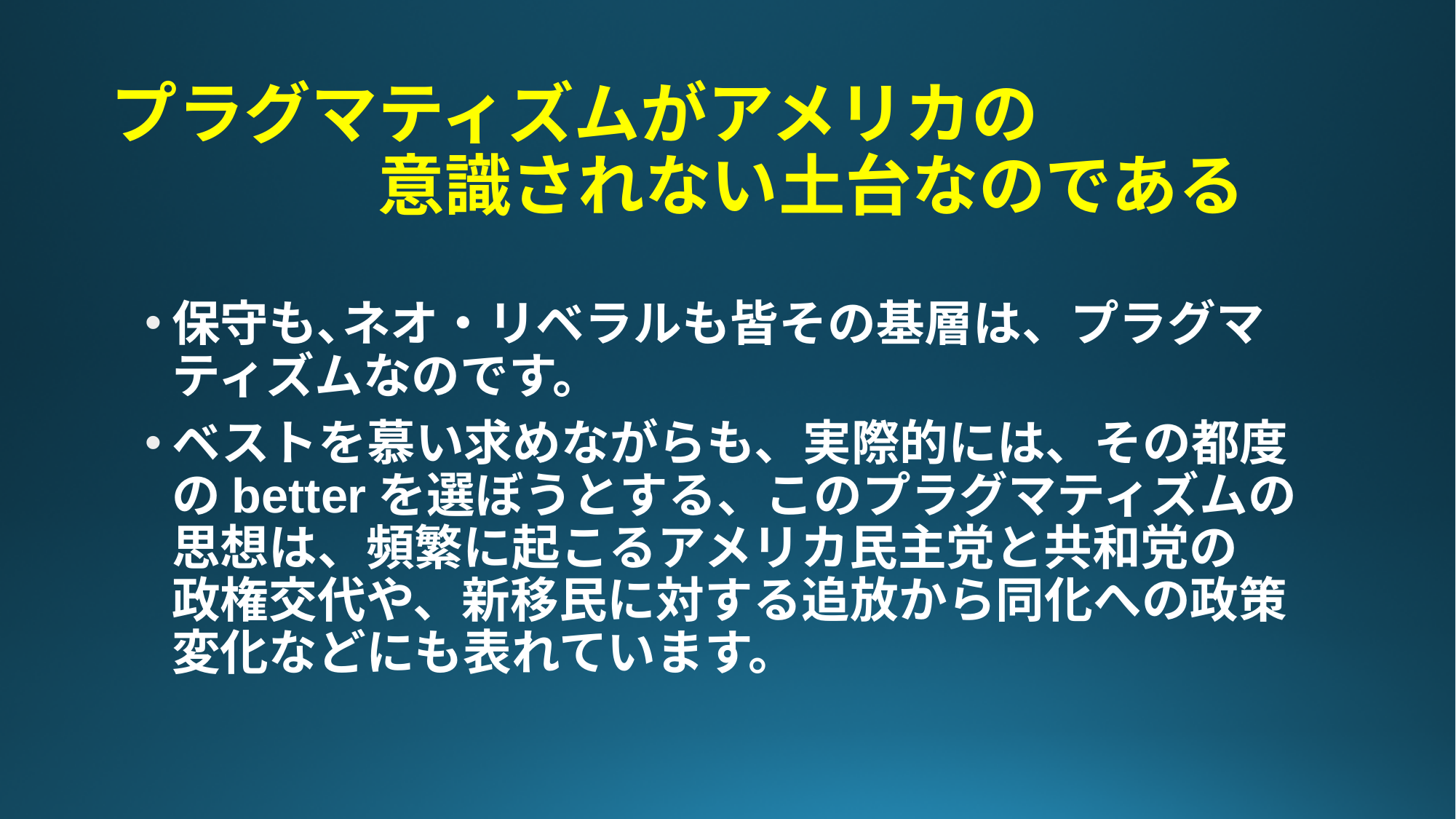

# プラグマティズムがアメリカの 　　　　意識されない土台なのである
保守も､ネオ・リベラルも皆その基層は、プラグマティズムなのです。
ベストを慕い求めながらも、実際的には、その都度　のbetterを選ぼうとする、このプラグマティズムの思想は、頻繁に起こるアメリカ民主党と共和党の　　政権交代や、新移民に対する追放から同化への政策　変化などにも表れています。